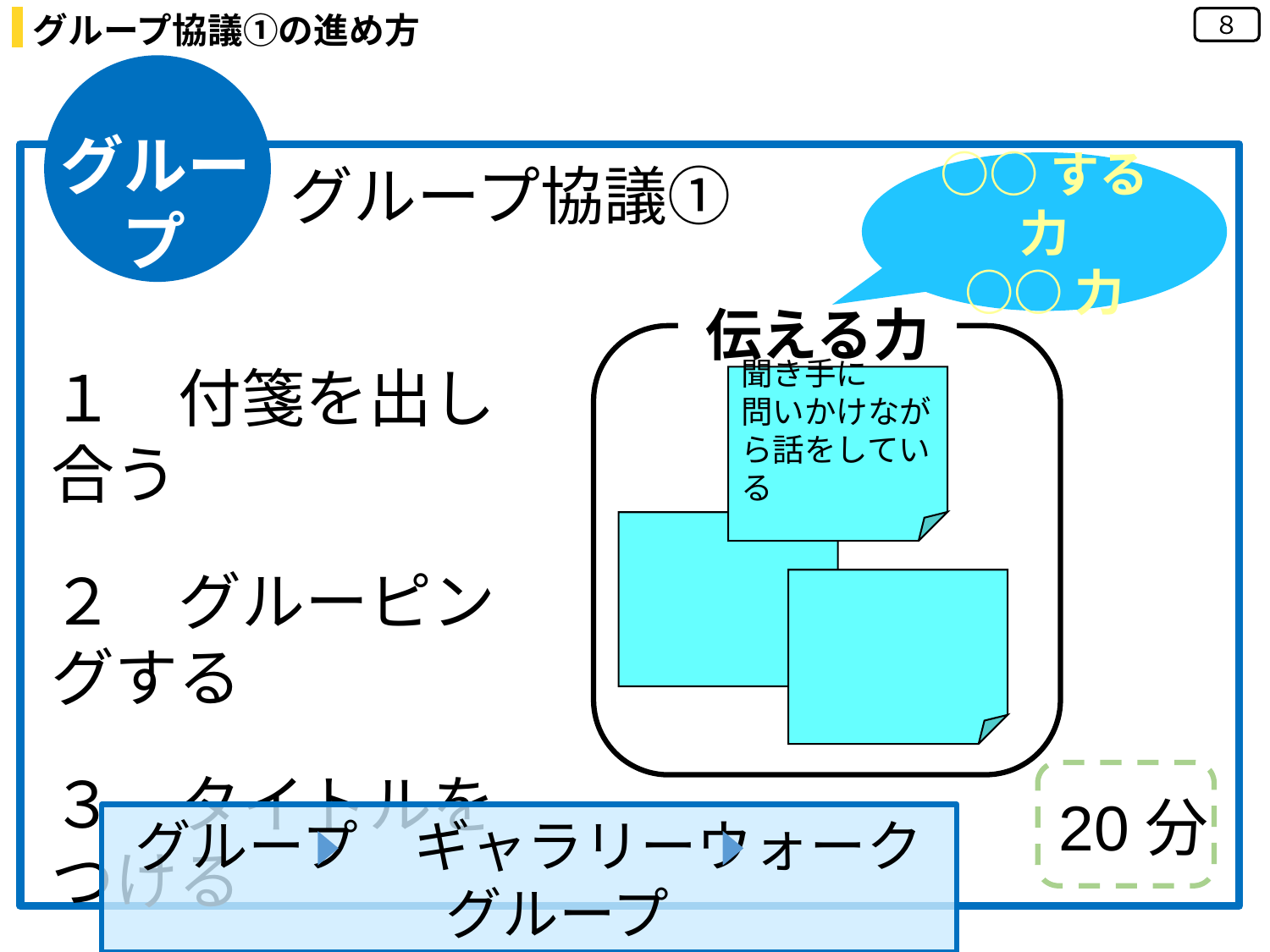

グループ協議①の進め方

８

グループ

グループ協議①
○○する力
○○力
伝える力

聞き手に
問いかけながら話をしている

１　付箋を出し合う

２　グルーピングする

３　タイトルをつける

20分
グループ　ギャラリーウォーク　グループ